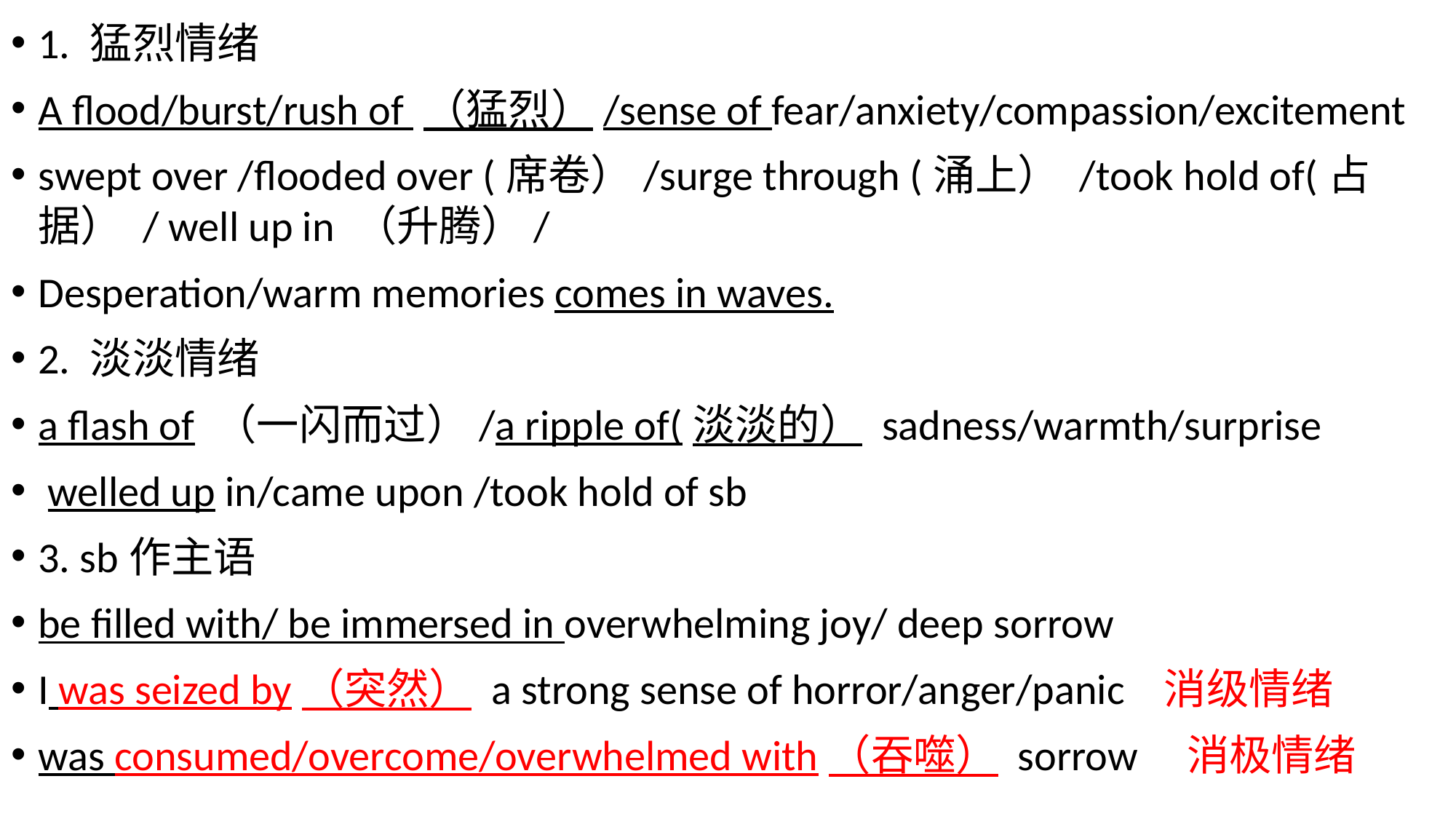

1. 猛烈情绪
A flood/burst/rush of （猛烈）/sense of fear/anxiety/compassion/excitement
swept over /flooded over (席卷）/surge through (涌上） /took hold of(占据） / well up in （升腾）/
Desperation/warm memories comes in waves.
2. 淡淡情绪
a flash of （一闪而过）/a ripple of(淡淡的） sadness/warmth/surprise
 welled up in/came upon /took hold of sb
3. sb作主语
be filled with/ be immersed in overwhelming joy/ deep sorrow
I was seized by（突然） a strong sense of horror/anger/panic   消级情绪
was consumed/overcome/overwhelmed with（吞噬） sorrow    消极情绪